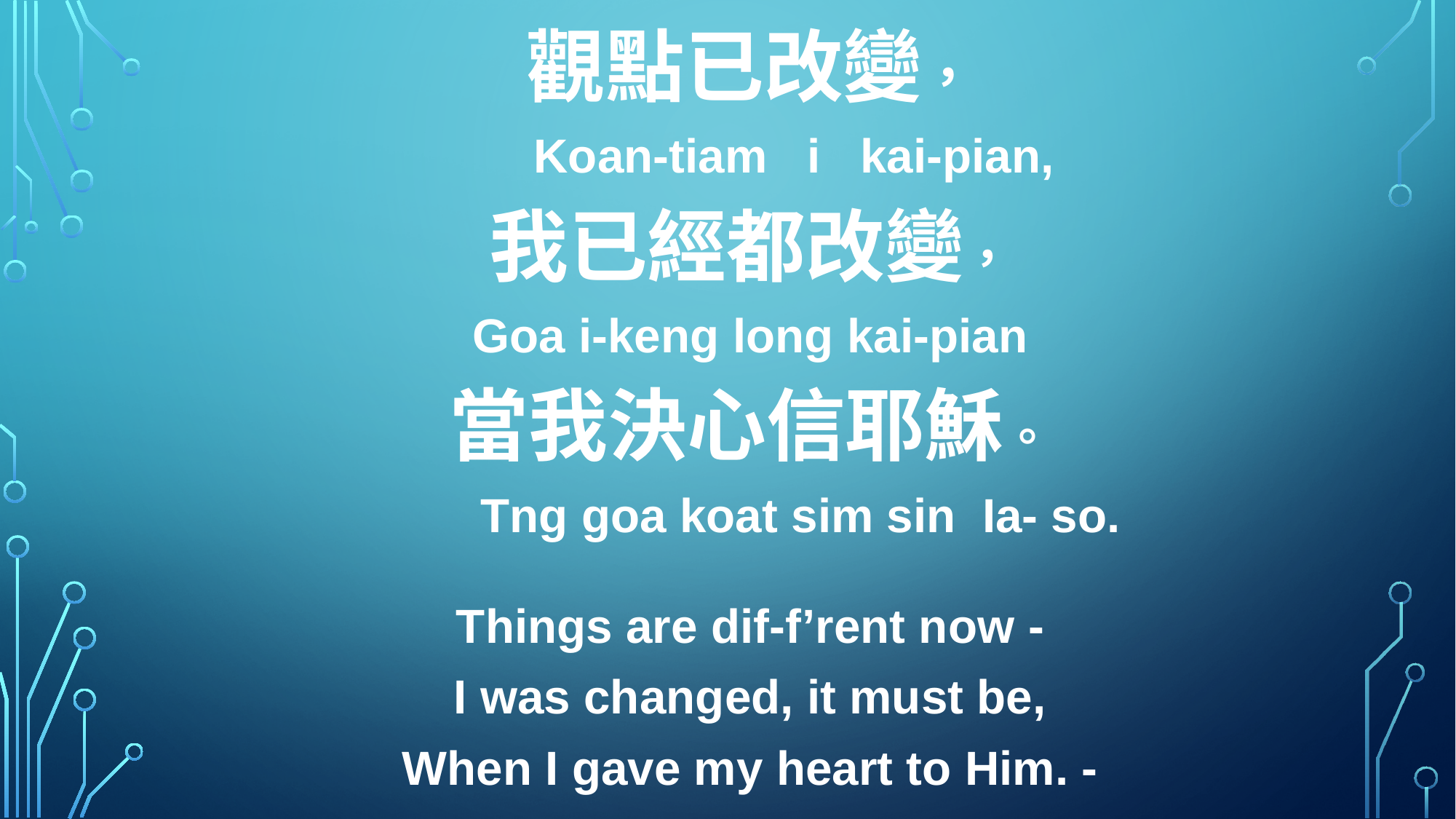

觀點已改變，
                  Koan-tiam   i   kai-pian,
我已經都改變，
Goa i-keng long kai-pian
當我決心信耶穌。
              Tng goa koat sim sin  Ia- so.

Things are dif-f’rent now -
I was changed, it must be,
When I gave my heart to Him. -